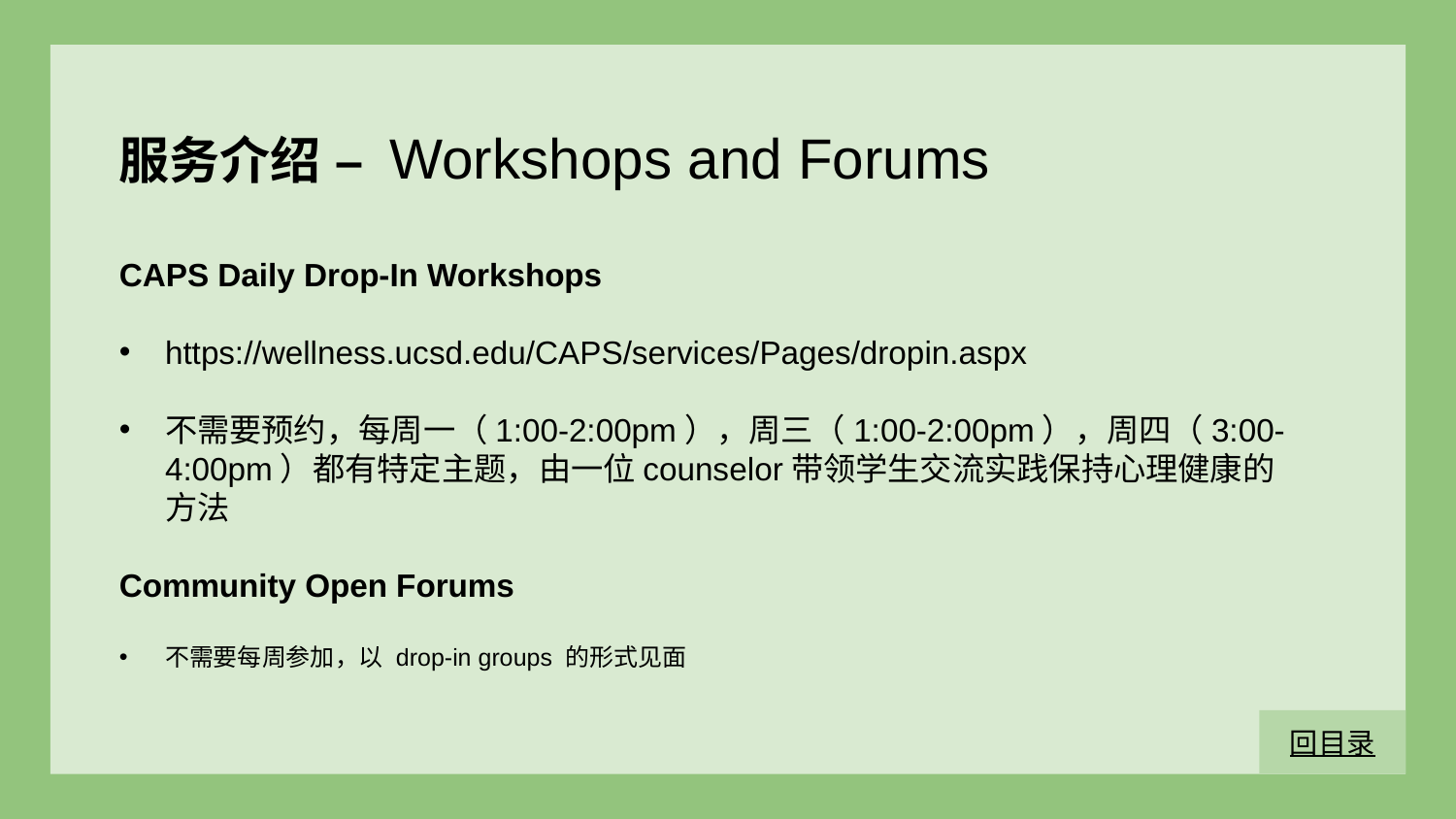

服务介绍 – Workshops and Forums
CAPS Daily Drop-In Workshops

https://wellness.ucsd.edu/CAPS/services/Pages/dropin.aspx

不需要预约，每周一（1:00-2:00pm），周三（1:00-2:00pm），周四（3:00-4:00pm）都有特定主题，由一位counselor带领学生交流实践保持心理健康的方法

Community Open Forums

不需要每周参加，以 drop-in groups 的形式见面

回目录